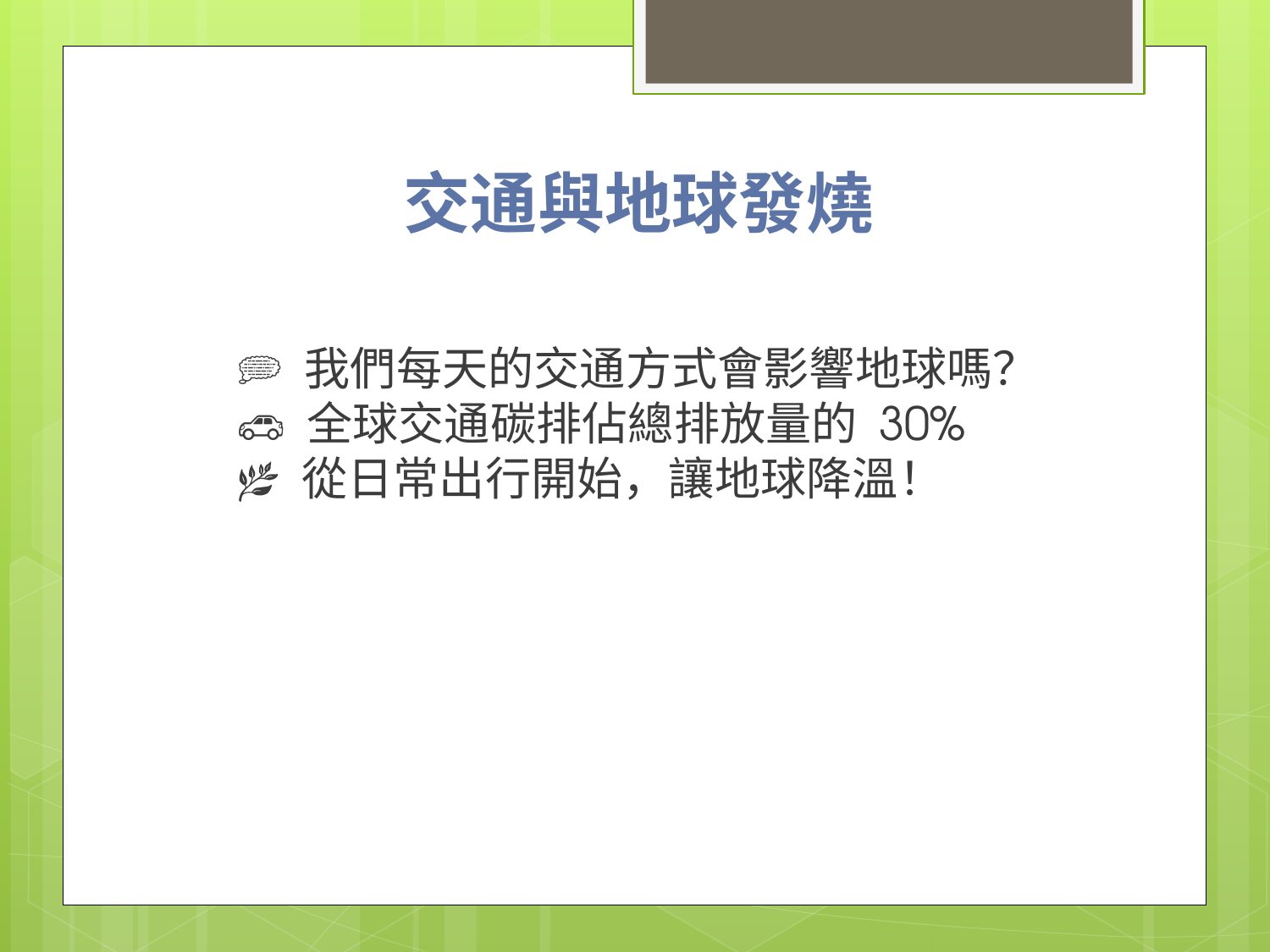

交通與地球發燒

💭 我們每天的交通方式會影響地球嗎？
🚗 全球交通碳排佔總排放量的 30%
🌿 從日常出行開始，讓地球降溫！